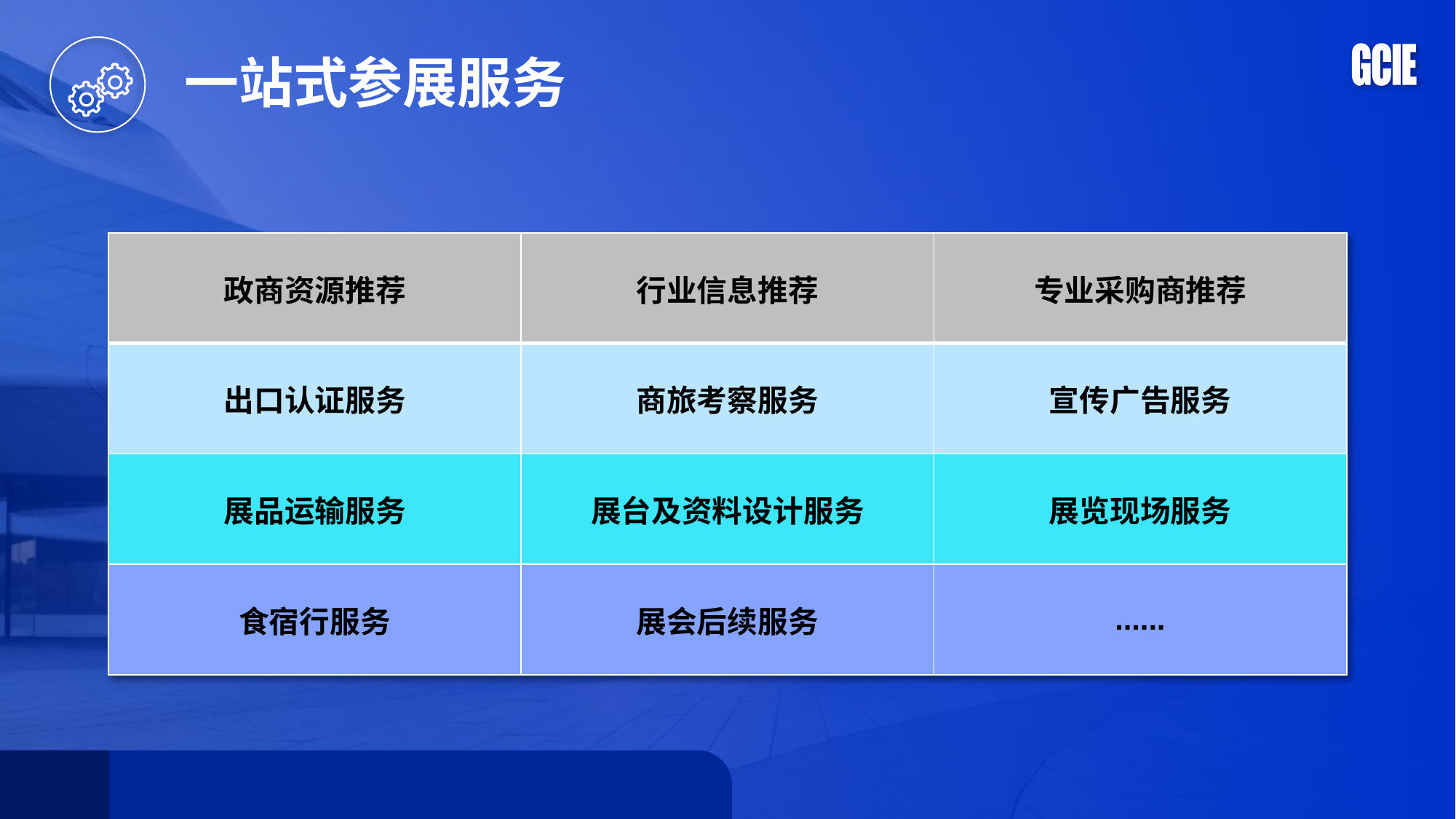

一站式参展服务

| 政商资源推荐 | 行业信息推荐 | 专业采购商推荐 |
| --- | --- | --- |
| 出口认证服务 | 商旅考察服务 | 宣传广告服务 |
| 展品运输服务 | 展台及资料设计服务 | 展览现场服务 |
| 食宿行服务 | 展会后续服务 | ...... |